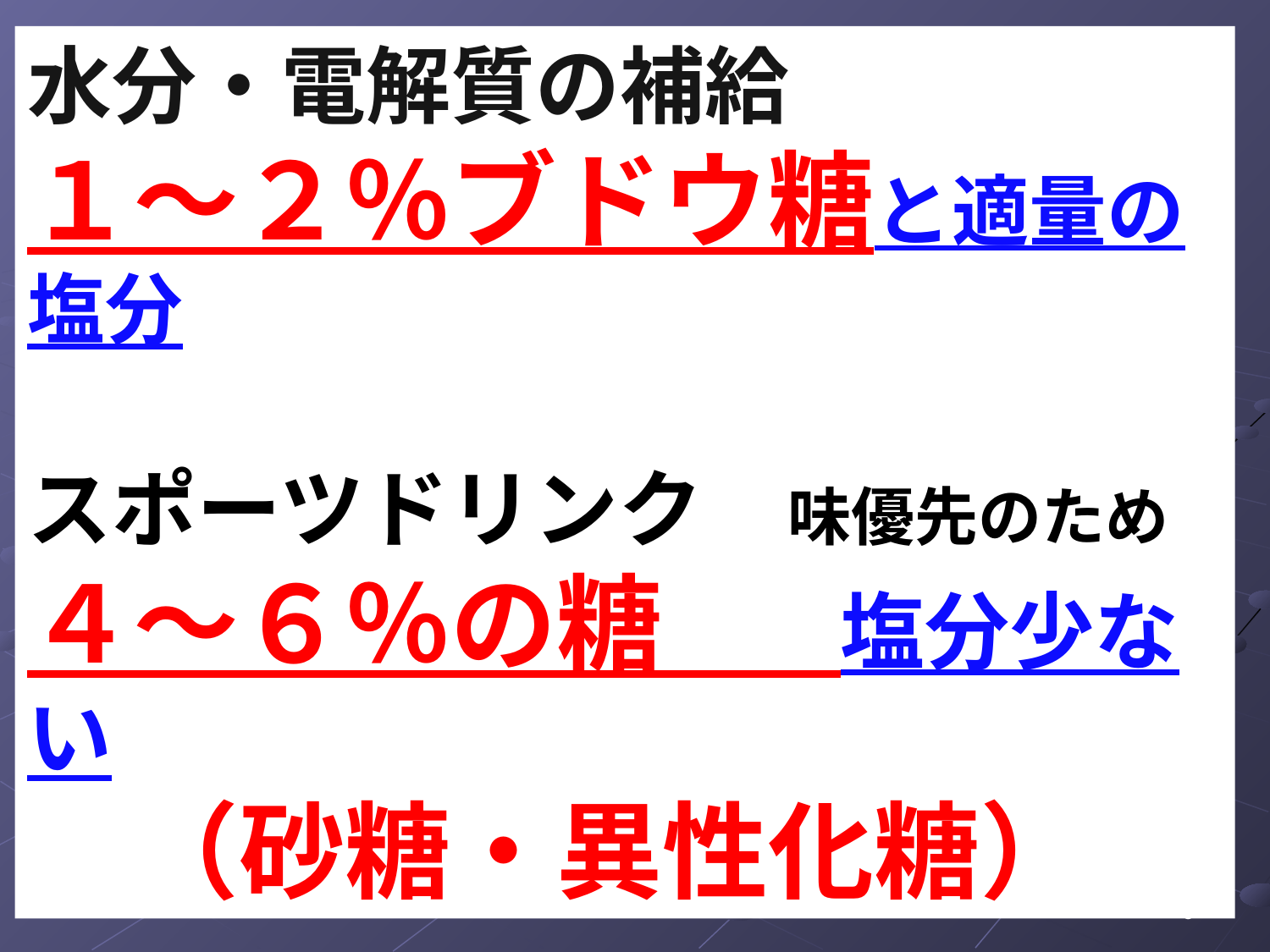

水分・電解質の補給
１～２％ブドウ糖と適量の塩分

スポーツドリンク　味優先のため
４～６％の糖　   塩分少ない
　（砂糖・異性化糖）
6